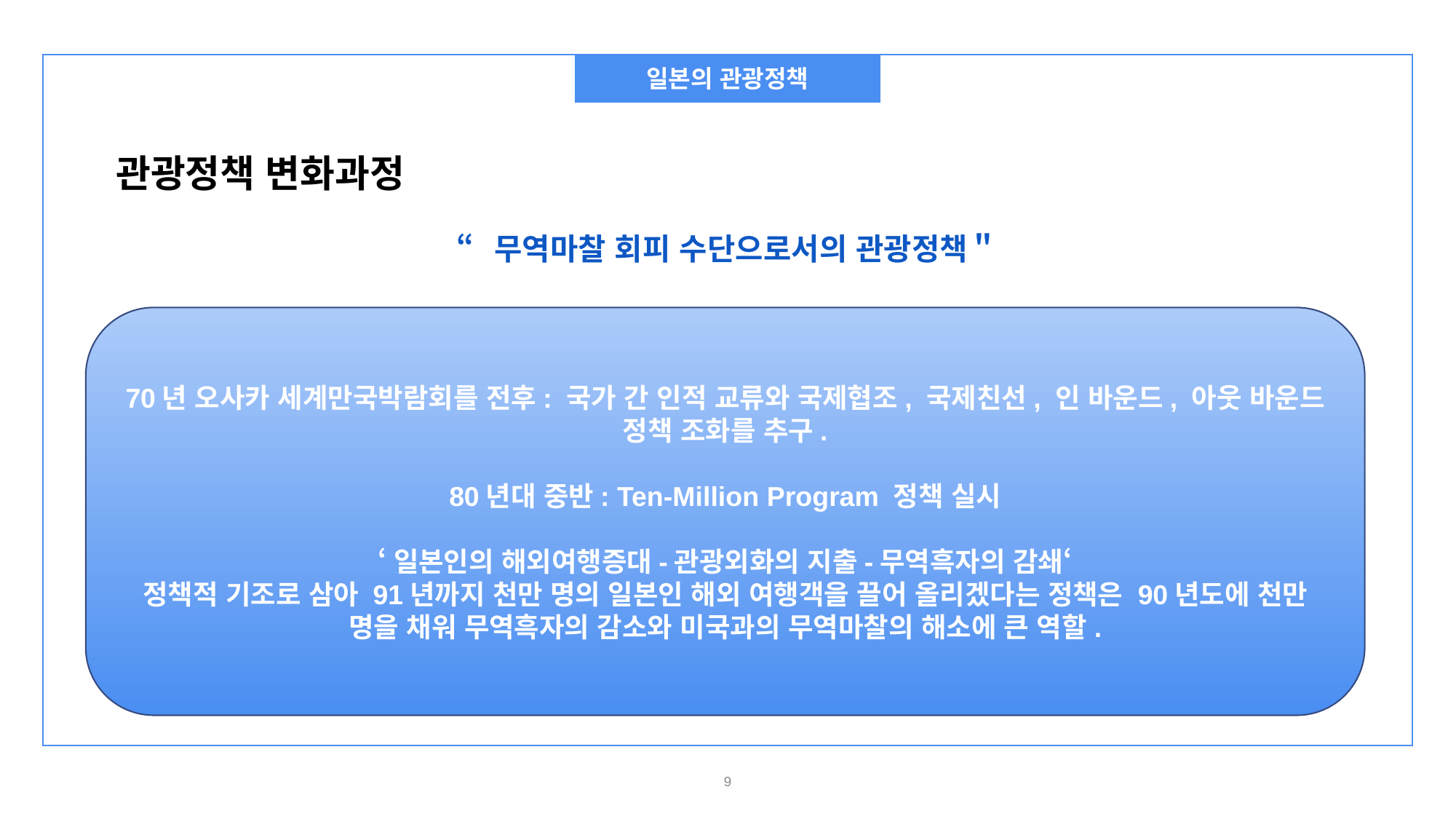

일본의 관광정책
관광정책 변화과정
“무역마찰 회피 수단으로서의 관광정책＂
70년 오사카 세계만국박람회를 전후: 국가 간 인적 교류와 국제협조, 국제친선, 인 바운드, 아웃 바운드 정책 조화를 추구.

80년대 중반: Ten-Million Program 정책 실시

‘일본인의 해외여행증대-관광외화의 지출-무역흑자의 감쇄‘
정책적 기조로 삼아 91년까지 천만 명의 일본인 해외 여행객을 끌어 올리겠다는 정책은 90년도에 천만 명을 채워 무역흑자의 감소와 미국과의 무역마찰의 해소에 큰 역할.
9